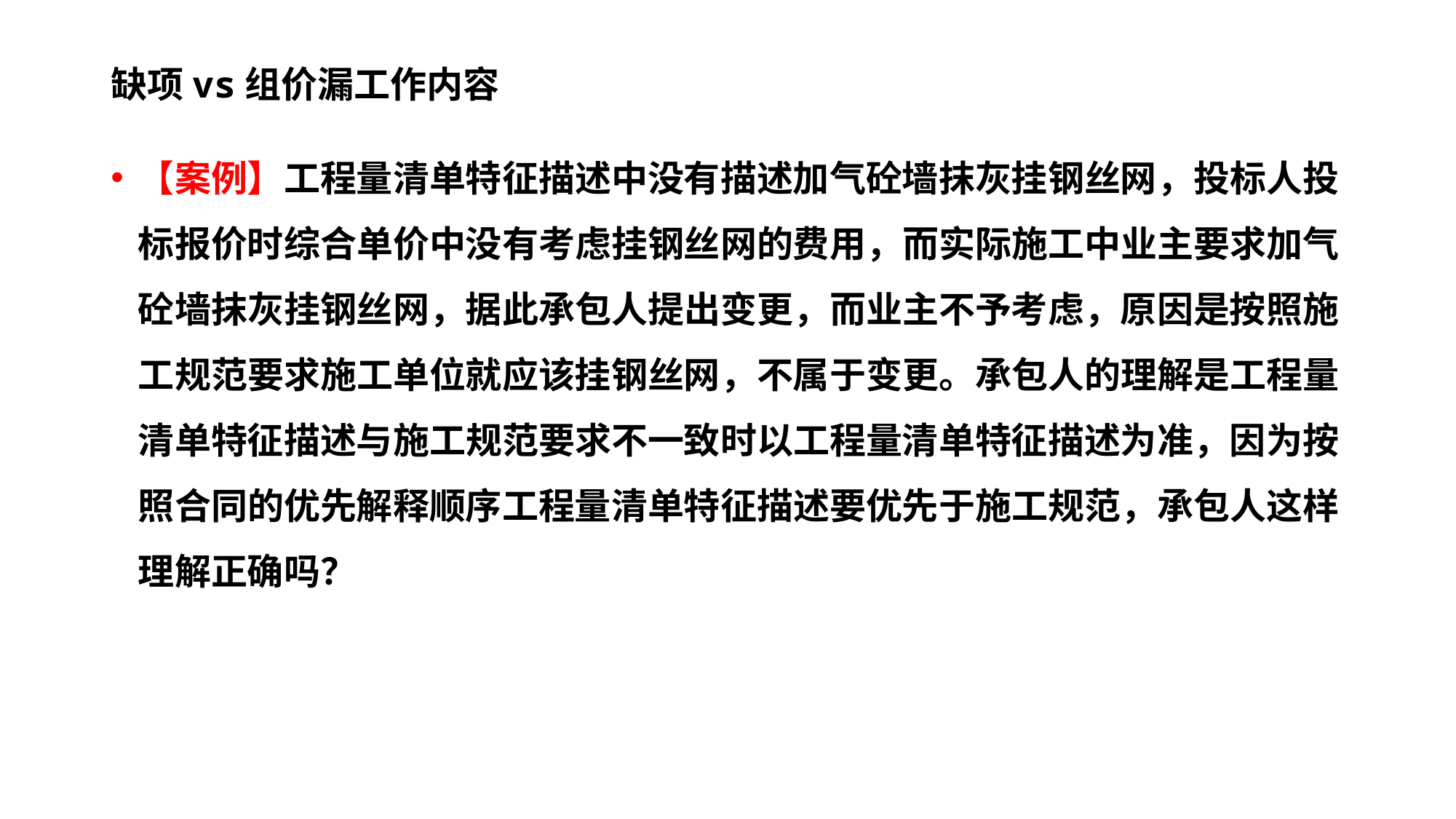

# 缺项vs组价漏工作内容
【案例】工程量清单特征描述中没有描述加气砼墙抹灰挂钢丝网，投标人投标报价时综合单价中没有考虑挂钢丝网的费用，而实际施工中业主要求加气砼墙抹灰挂钢丝网，据此承包人提出变更，而业主不予考虑，原因是按照施工规范要求施工单位就应该挂钢丝网，不属于变更。承包人的理解是工程量清单特征描述与施工规范要求不一致时以工程量清单特征描述为准，因为按照合同的优先解释顺序工程量清单特征描述要优先于施工规范，承包人这样理解正确吗？
265